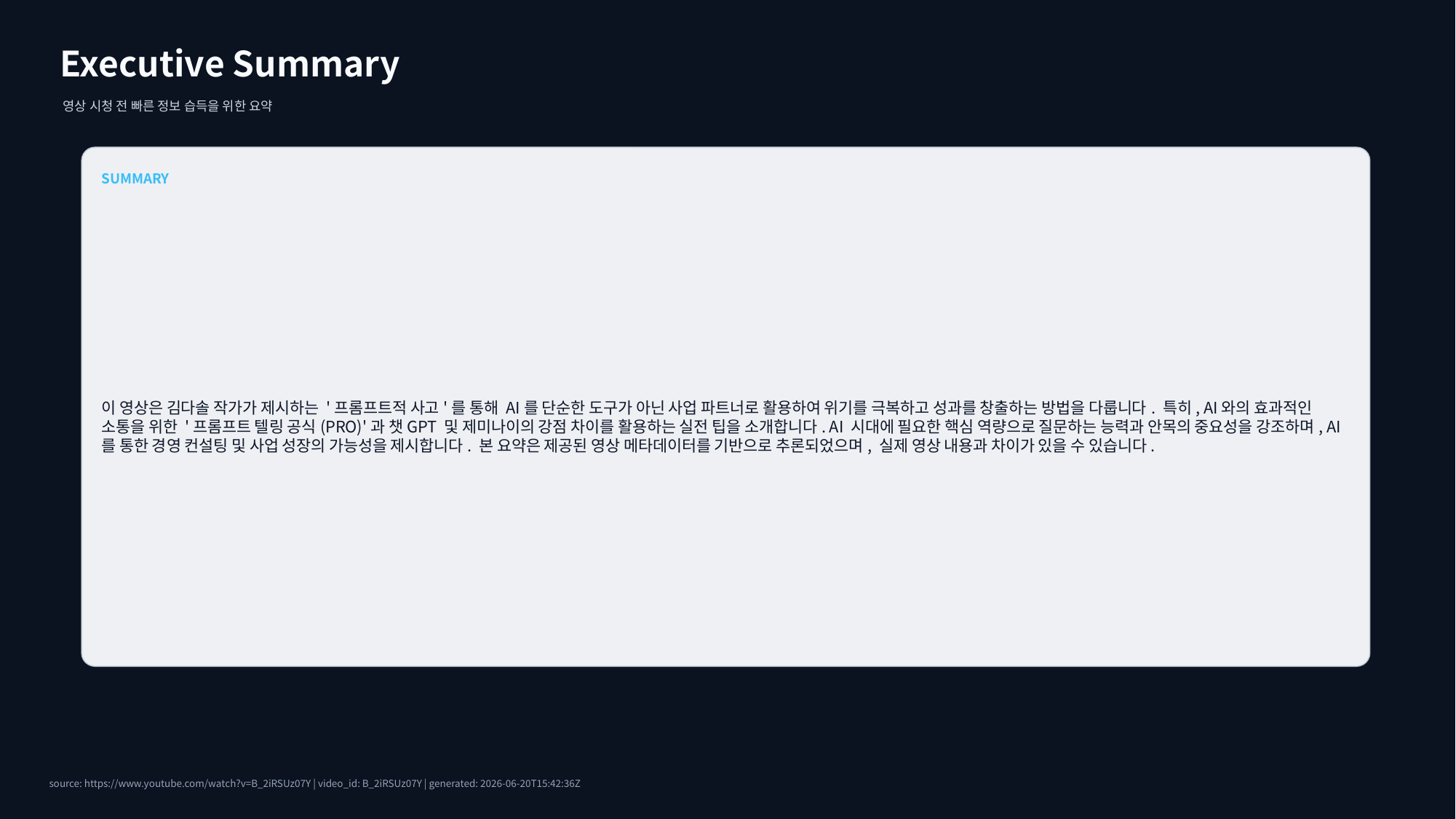

Executive Summary
영상 시청 전 빠른 정보 습득을 위한 요약

SUMMARY
이 영상은 김다솔 작가가 제시하는 '프롬프트적 사고'를 통해 AI를 단순한 도구가 아닌 사업 파트너로 활용하여 위기를 극복하고 성과를 창출하는 방법을 다룹니다. 특히, AI와의 효과적인 소통을 위한 '프롬프트 텔링 공식(PRO)'과 챗GPT 및 제미나이의 강점 차이를 활용하는 실전 팁을 소개합니다. AI 시대에 필요한 핵심 역량으로 질문하는 능력과 안목의 중요성을 강조하며, AI를 통한 경영 컨설팅 및 사업 성장의 가능성을 제시합니다. 본 요약은 제공된 영상 메타데이터를 기반으로 추론되었으며, 실제 영상 내용과 차이가 있을 수 있습니다.
source: https://www.youtube.com/watch?v=B_2iRSUz07Y | video_id: B_2iRSUz07Y | generated: 2026-06-20T15:42:36Z